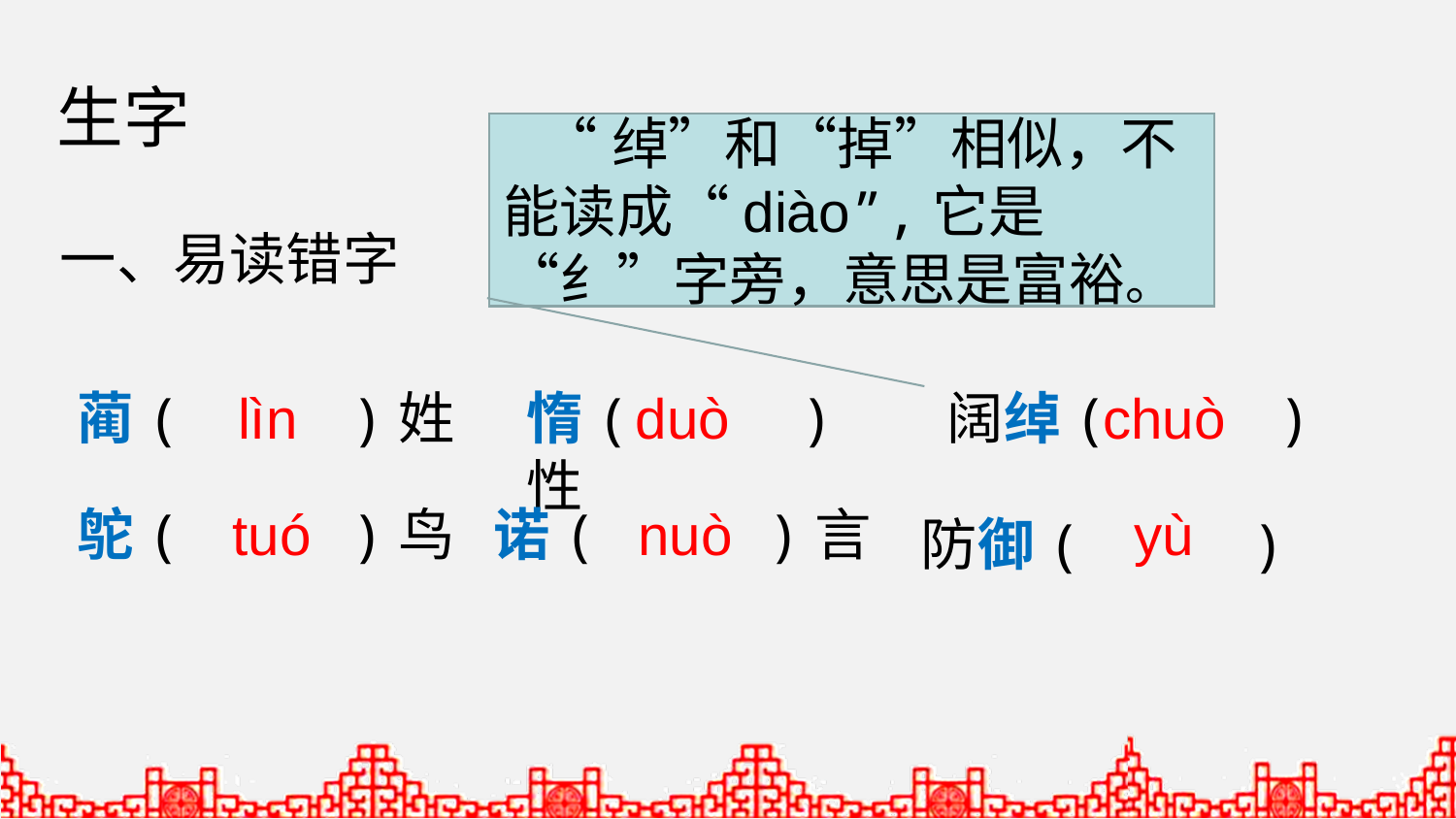

生字
   “绰”和“掉”相似，不能读成“diào”,它是“纟”字旁，意思是富裕。
一、易读错字
lìn
惰(     )性
duò
阔绰(     )
chuò
蔺(     )姓
鸵(     )鸟
tuó
nuò
诺(     )言
yù
防御(     )